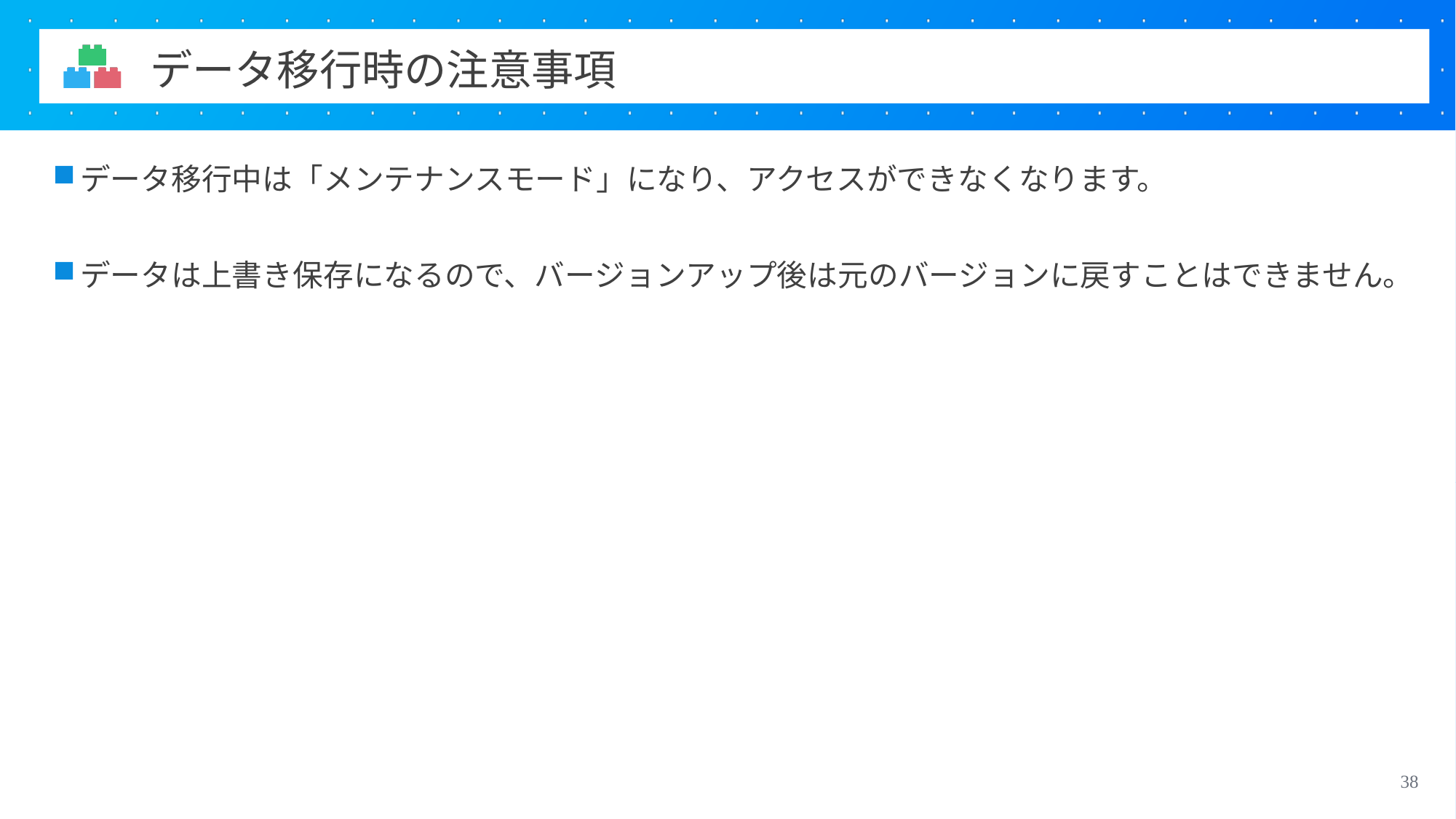

データ移行時の注意事項
データ移行中は「メンテナンスモード」になり、アクセスができなくなります。

データは上書き保存になるので、バージョンアップ後は元のバージョンに戻すことはできません。
38